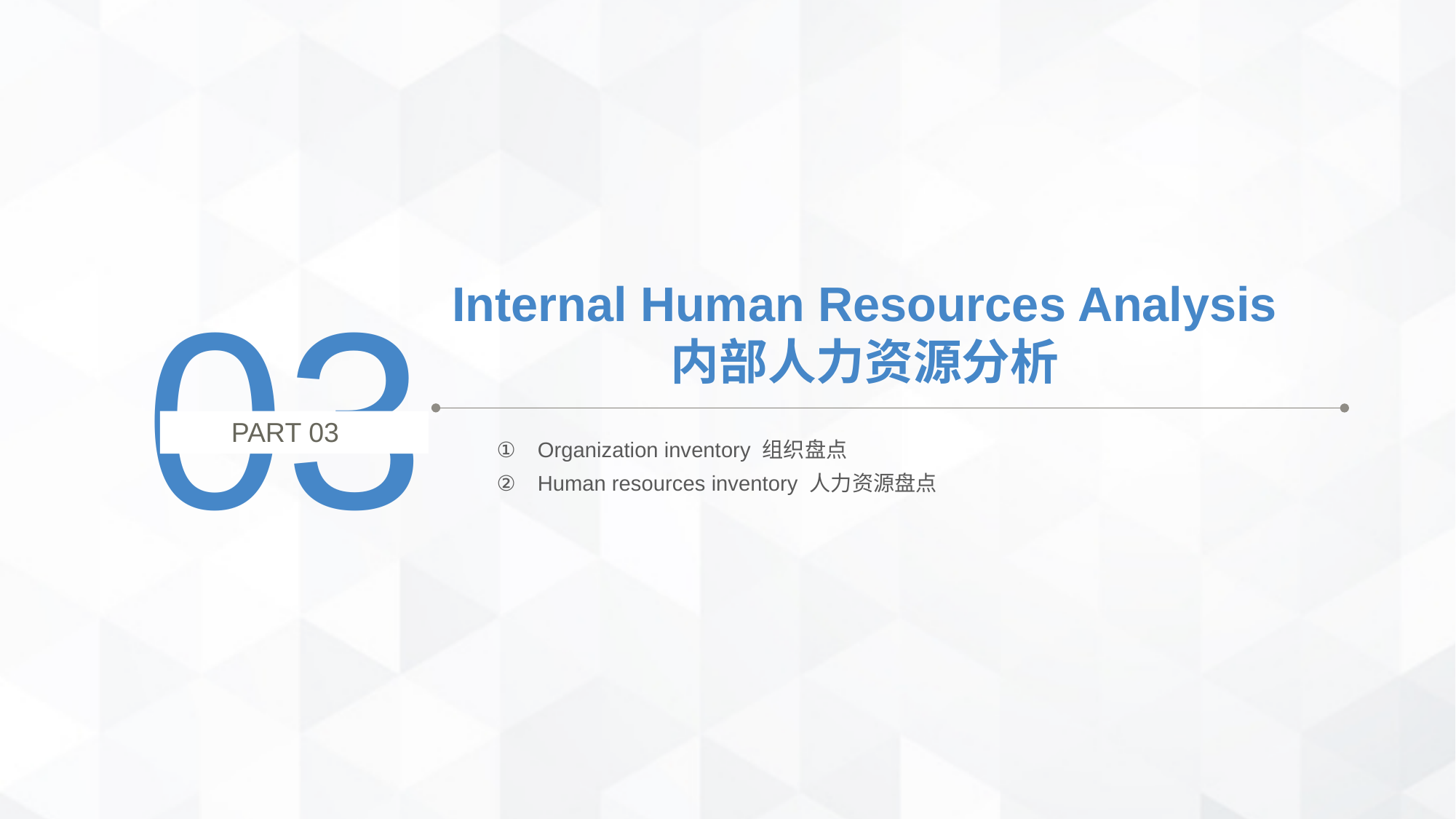

03
Internal Human Resources Analysis
内部人力资源分析
PART 03

Organization inventory 组织盘点
Human resources inventory 人力资源盘点